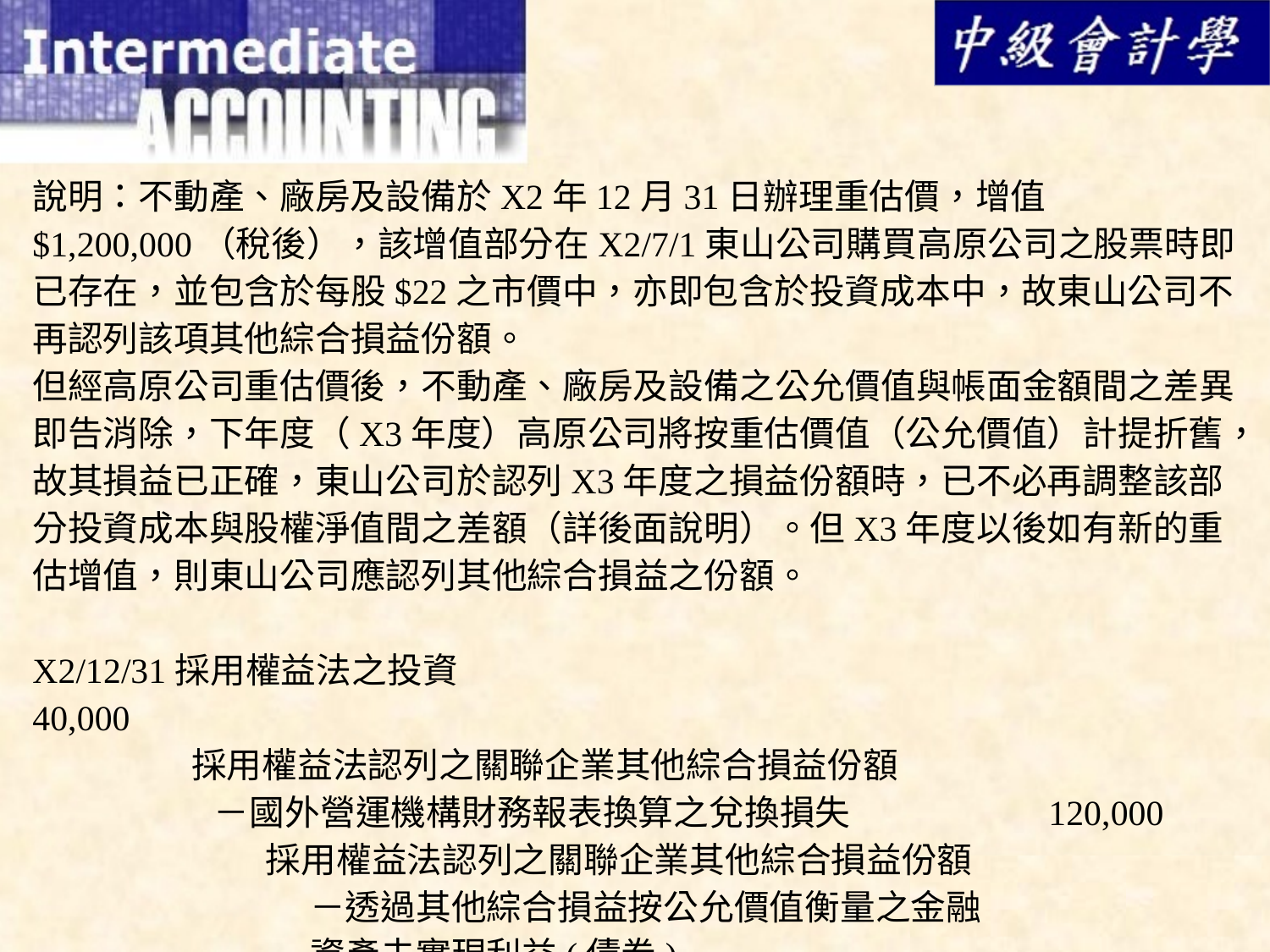

說明：不動產、廠房及設備於X2年12月31日辦理重估價，增值$1,200,000（稅後），該增值部分在X2/7/1東山公司購買高原公司之股票時即已存在，並包含於每股$22之市價中，亦即包含於投資成本中，故東山公司不再認列該項其他綜合損益份額。
但經高原公司重估價後，不動產、廠房及設備之公允價值與帳面金額間之差異即告消除，下年度（X3年度）高原公司將按重估價值（公允價值）計提折舊，故其損益已正確，東山公司於認列X3年度之損益份額時，已不必再調整該部分投資成本與股權淨值間之差額（詳後面說明）。但X3年度以後如有新的重估增值，則東山公司應認列其他綜合損益之份額。

X2/12/31採用權益法之投資						  40,000
	   採用權益法認列之關聯企業其他綜合損益份額
	       －國外營運機構財務報表換算之兌換損失		120,000		           採用權益法認列之關聯企業其他綜合損益份額
		   －透過其他綜合損益按公允價值衡量之金融
		   資產未實現利益(債券)					    160,000